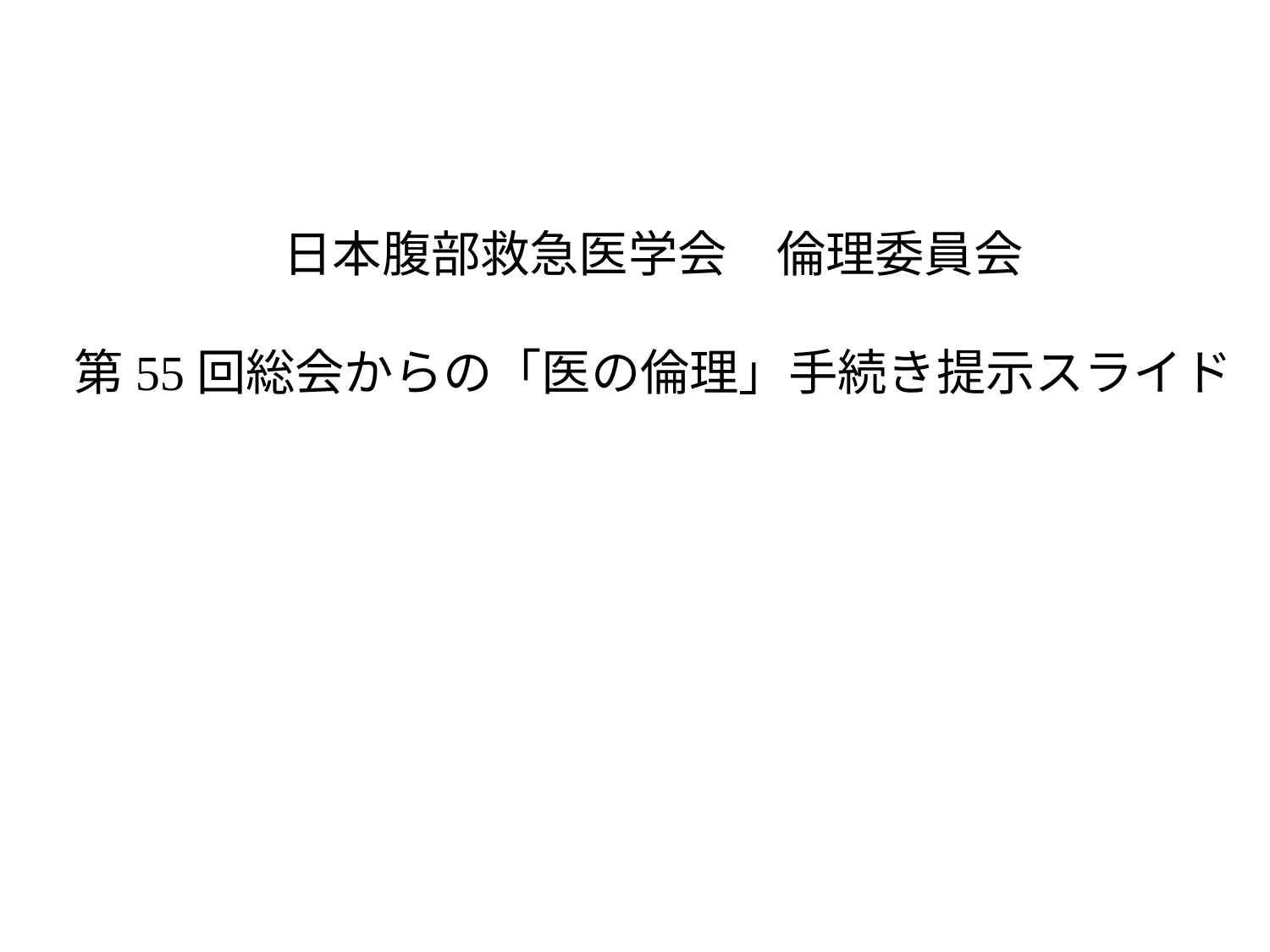

日本腹部救急医学会　倫理委員会

第55回総会からの「医の倫理」手続き提示スライド